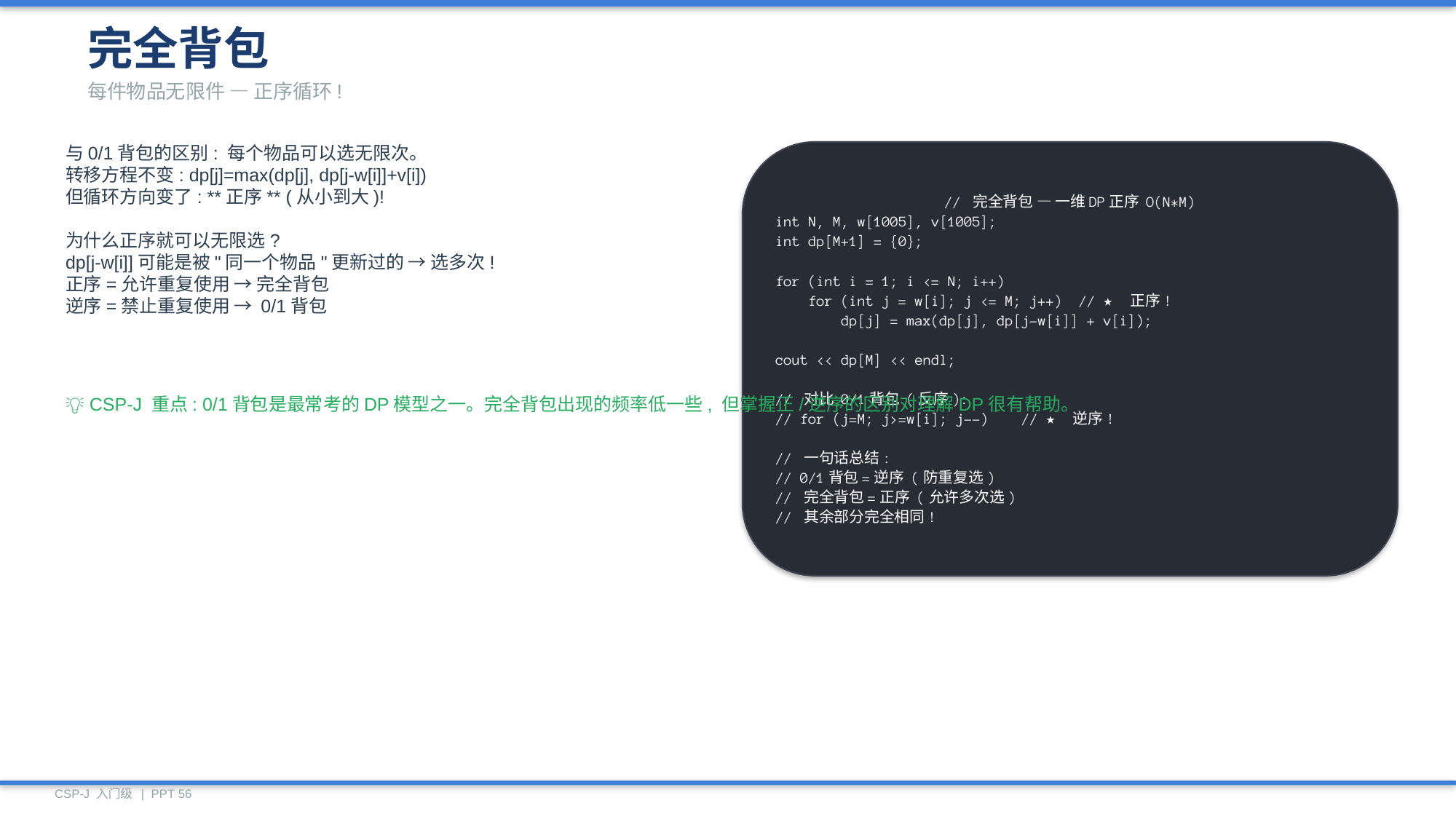

完全背包
每件物品无限件 — 正序循环!
与0/1背包的区别: 每个物品可以选无限次。
转移方程不变: dp[j]=max(dp[j], dp[j-w[i]]+v[i])
但循环方向变了: **正序** (从小到大)!
为什么正序就可以无限选?
dp[j-w[i]]可能是被"同一个物品"更新过的 → 选多次!
正序=允许重复使用 → 完全背包
逆序=禁止重复使用 → 0/1背包
// 完全背包 — 一维DP正序 O(N*M)
int N, M, w[1005], v[1005];
int dp[M+1] = {0};

for (int i = 1; i <= N; i++)
    for (int j = w[i]; j <= M; j++)  // ★ 正序!
        dp[j] = max(dp[j], dp[j-w[i]] + v[i]);

cout << dp[M] << endl;

// 对比 0/1背包 (反序):
// for (j=M; j>=w[i]; j--)    // ★ 逆序!

// 一句话总结:
// 0/1背包=逆序 (防重复选)
// 完全背包=正序 (允许多次选)
// 其余部分完全相同!
💡 CSP-J 重点: 0/1背包是最常考的DP模型之一。完全背包出现的频率低一些, 但掌握正/逆序的区别对理解DP很有帮助。

CSP-J 入门级  |  PPT 56